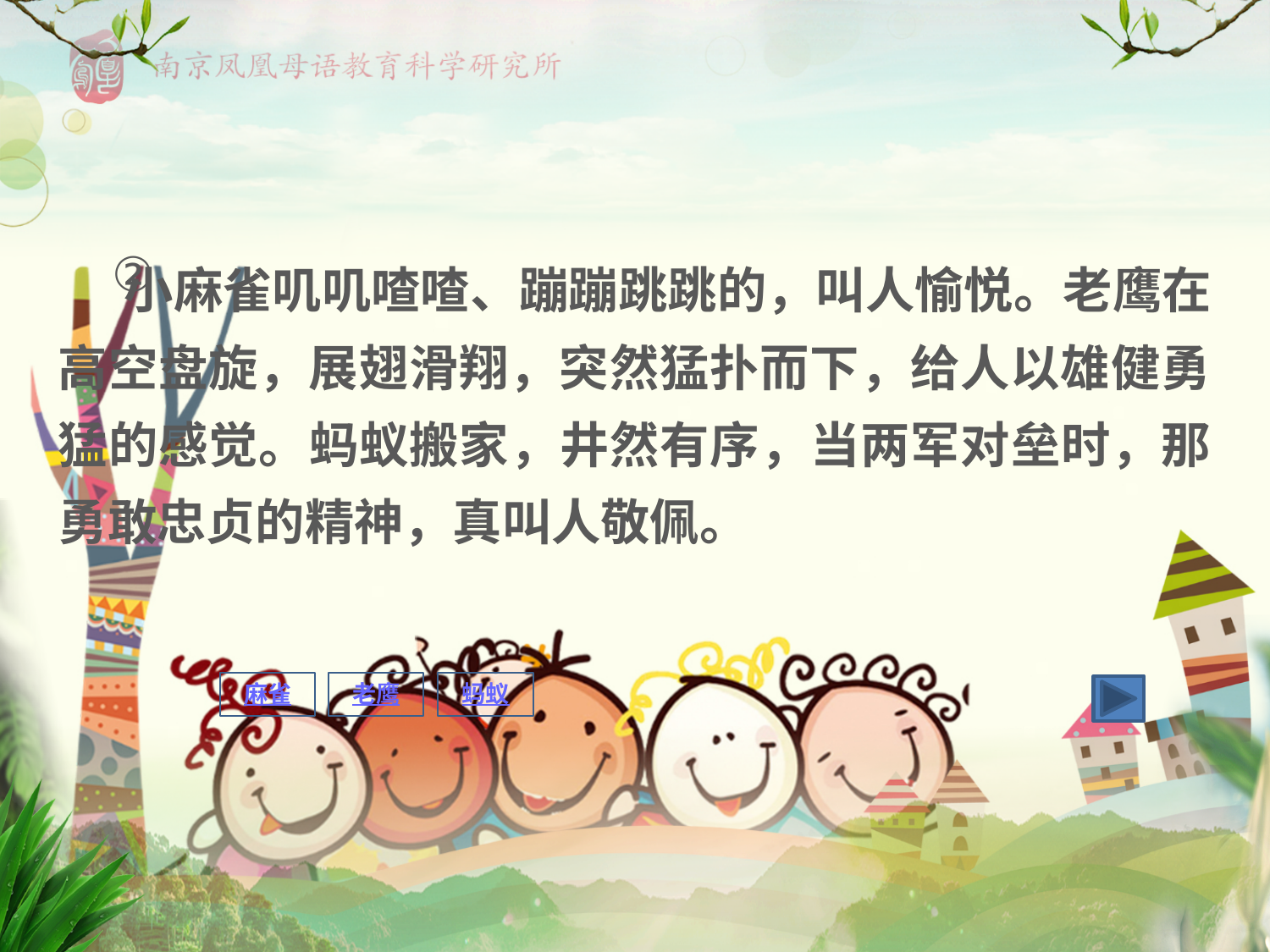

小麻雀叽叽喳喳、蹦蹦跳跳的，叫人愉悦。老鹰在高空盘旋，展翅滑翔，突然猛扑而下，给人以雄健勇猛的感觉。蚂蚁搬家，井然有序，当两军对垒时，那勇敢忠贞的精神，真叫人敬佩。

②
麻雀
老鹰
蚂蚁